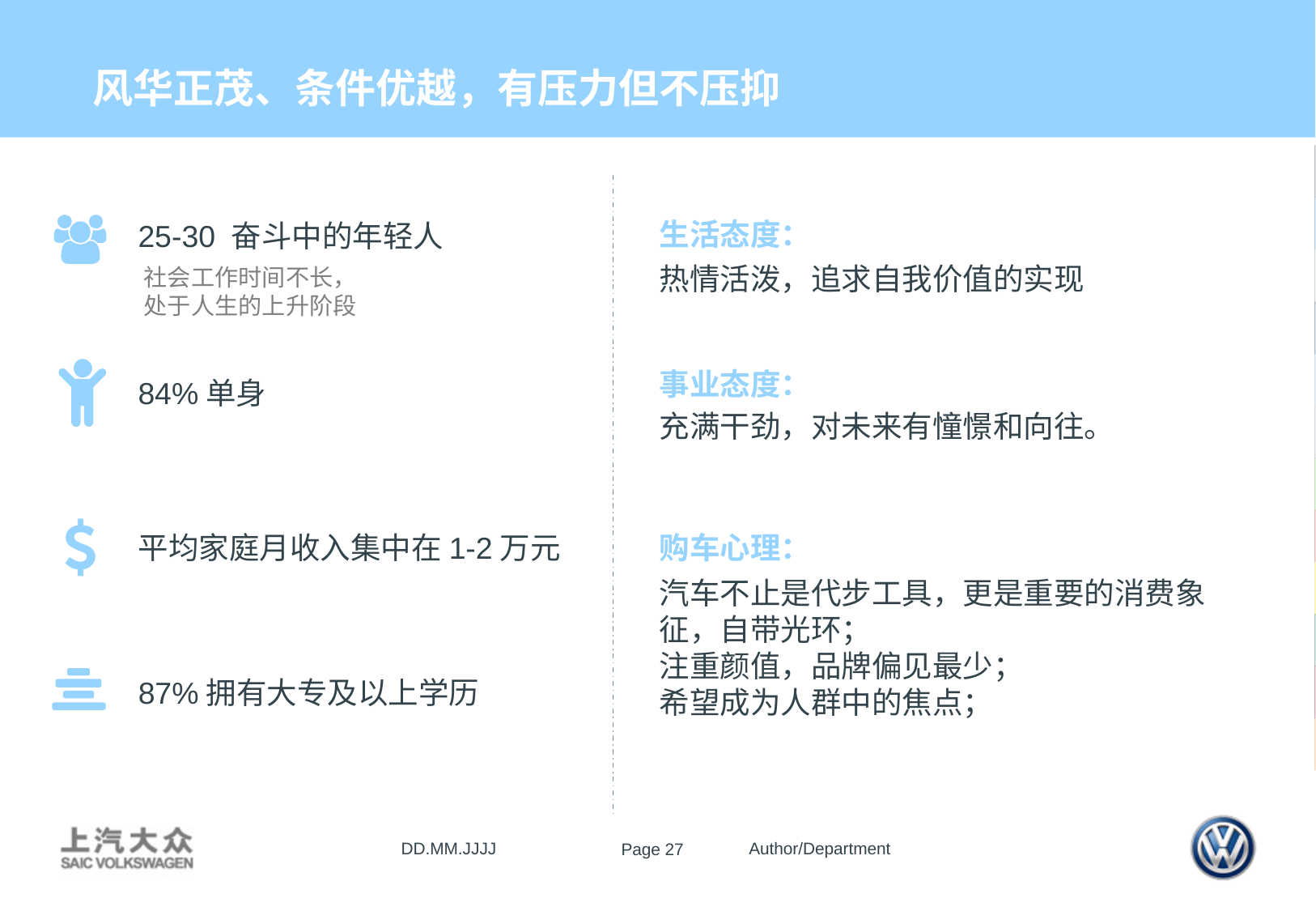

风华正茂、条件优越，有压力但不压抑
生活态度：
25-30 奋斗中的年轻人

热情活泼，追求自我价值的实现
社会工作时间不长，
处于人生的上升阶段
事业态度：

84%单身
充满干劲，对未来有憧憬和向往。

平均家庭月收入集中在1-2万元
购车心理：
汽车不止是代步工具，更是重要的消费象征，自带光环；
注重颜值，品牌偏见最少；
希望成为人群中的焦点；

87%拥有大专及以上学历
DD.MM.JJJJ
Page 27
Author/Department